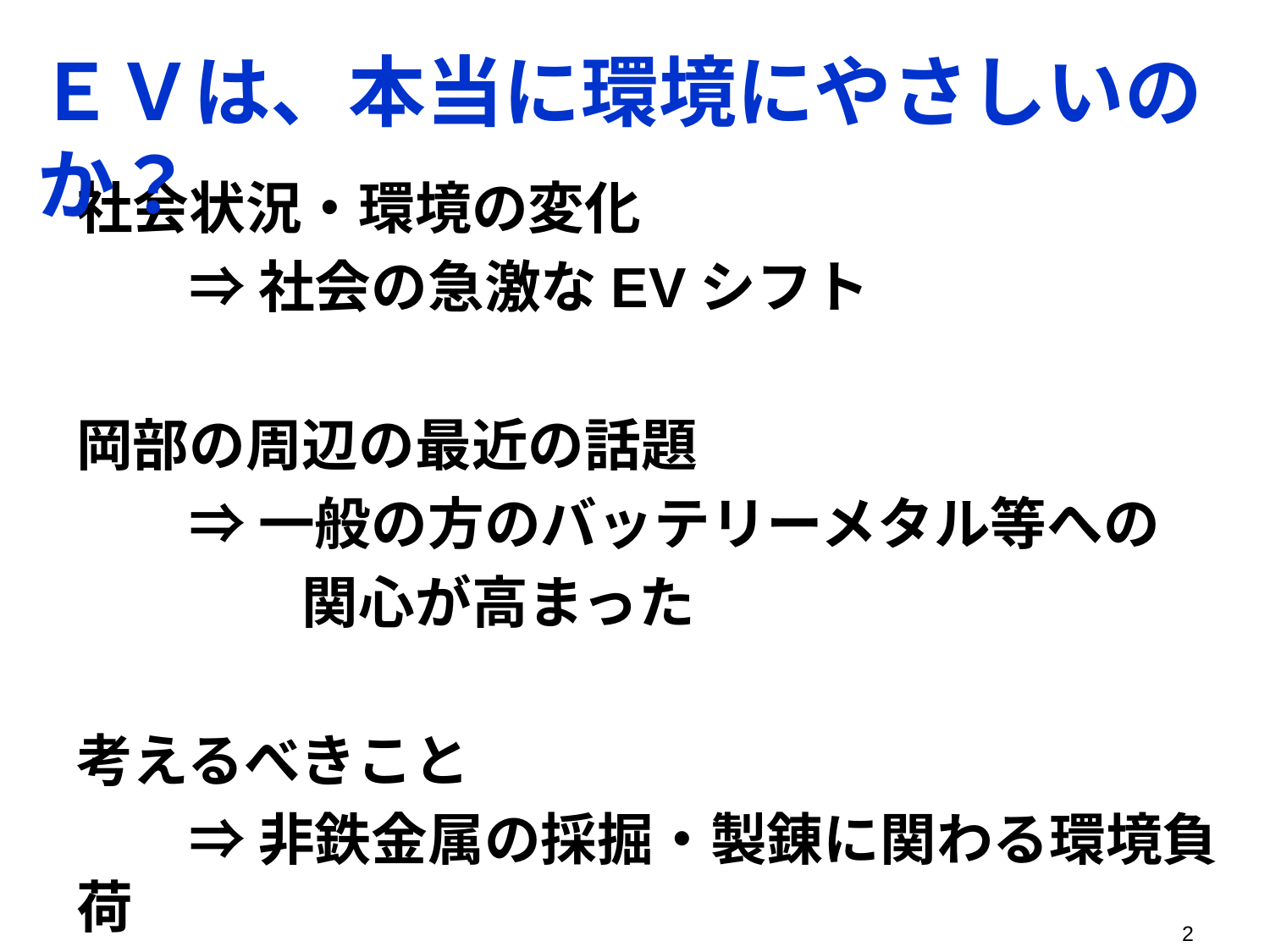

ＥＶは、本当に環境にやさしいのか？
社会状況・環境の変化
　　⇒ 社会の急激なEVシフト

岡部の周辺の最近の話題
　　⇒ 一般の方のバッテリーメタル等への
　　　　関心が高まった

考えるべきこと
　　⇒ 非鉄金属の採掘・製錬に関わる環境負荷

2